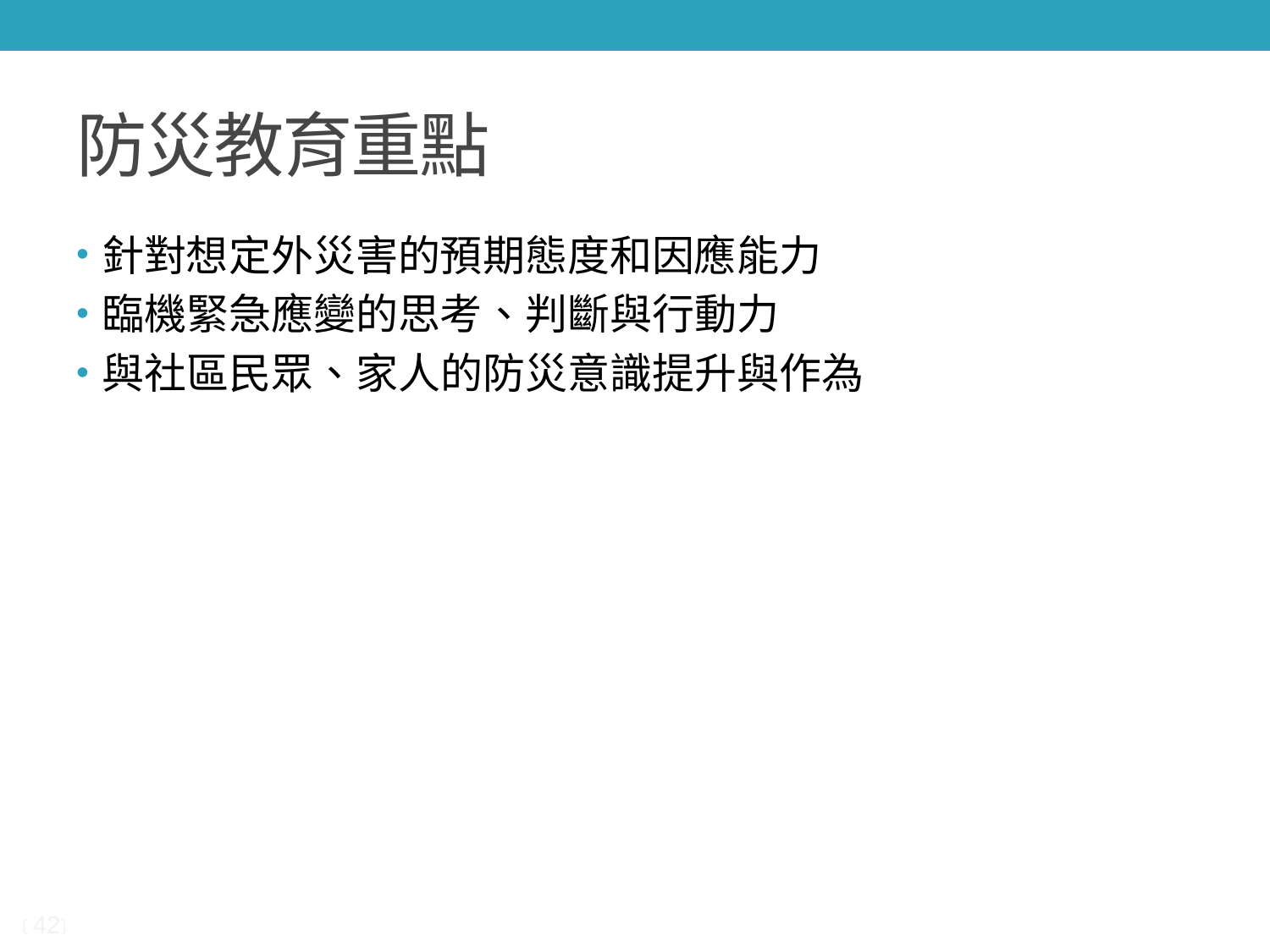

# 防災教育重點
針對想定外災害的預期態度和因應能力
臨機緊急應變的思考、判斷與行動力
與社區民眾、家人的防災意識提升與作為